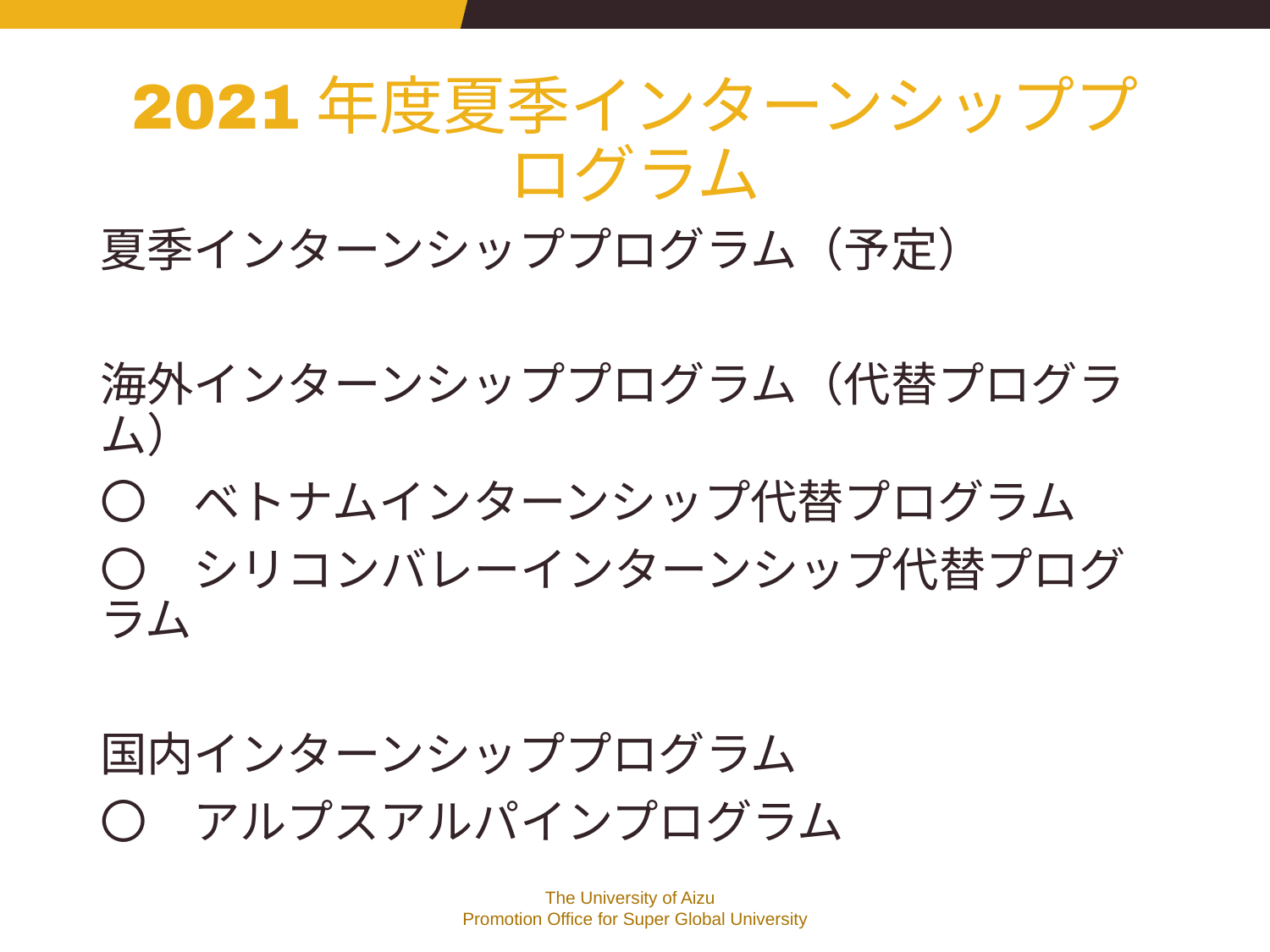

# 2021年度夏季インターンシッププログラム
夏季インターンシッププログラム（予定）

海外インターンシッププログラム（代替プログラム）
〇　ベトナムインターンシップ代替プログラム
〇　シリコンバレーインターンシップ代替プログラム

国内インターンシッププログラム
〇　アルプスアルパインプログラム
The University of Aizu
Promotion Office for Super Global University